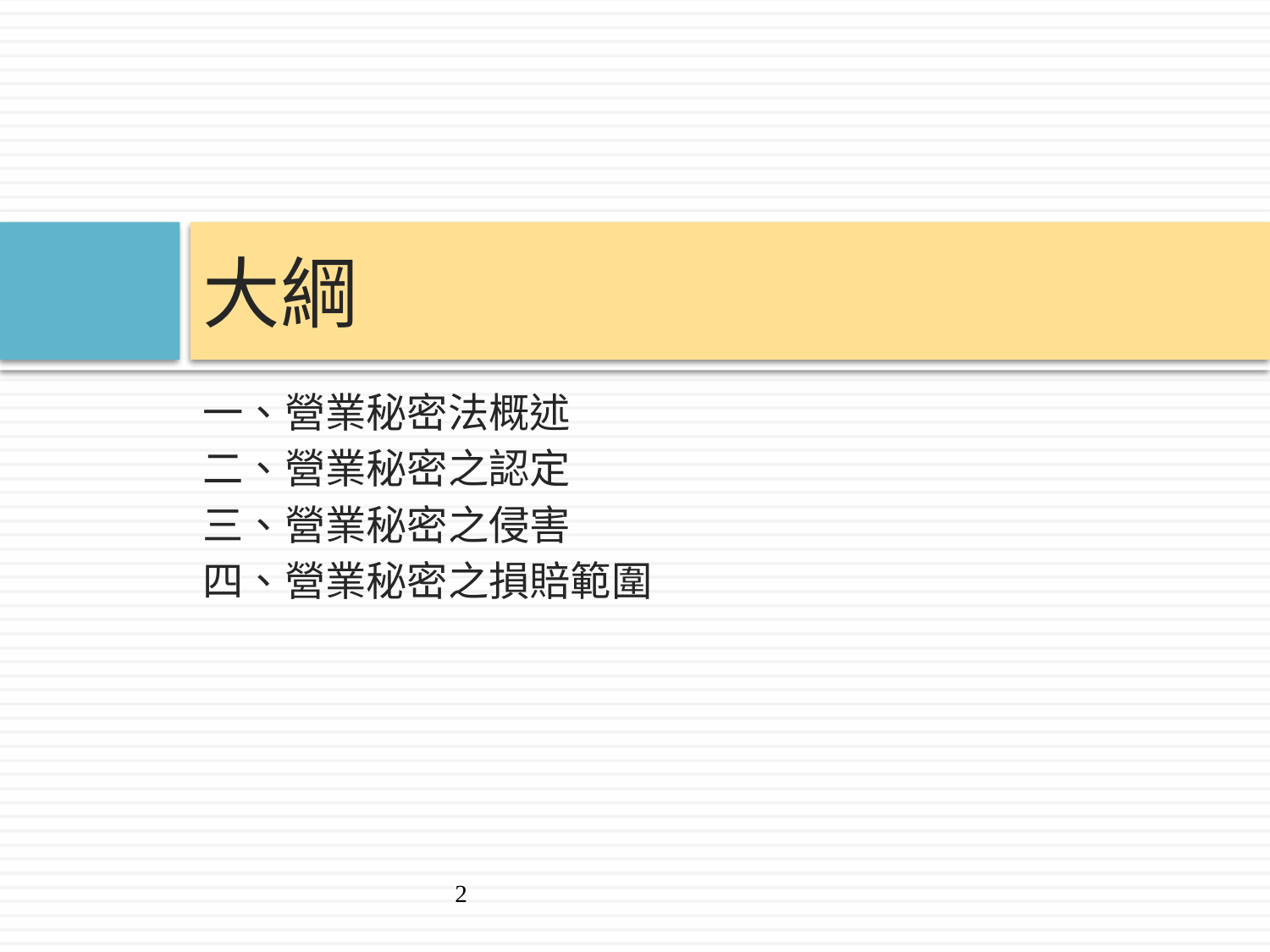

# 大綱
一、營業秘密法概述
二、營業秘密之認定
三、營業秘密之侵害
四、營業秘密之損賠範圍
2